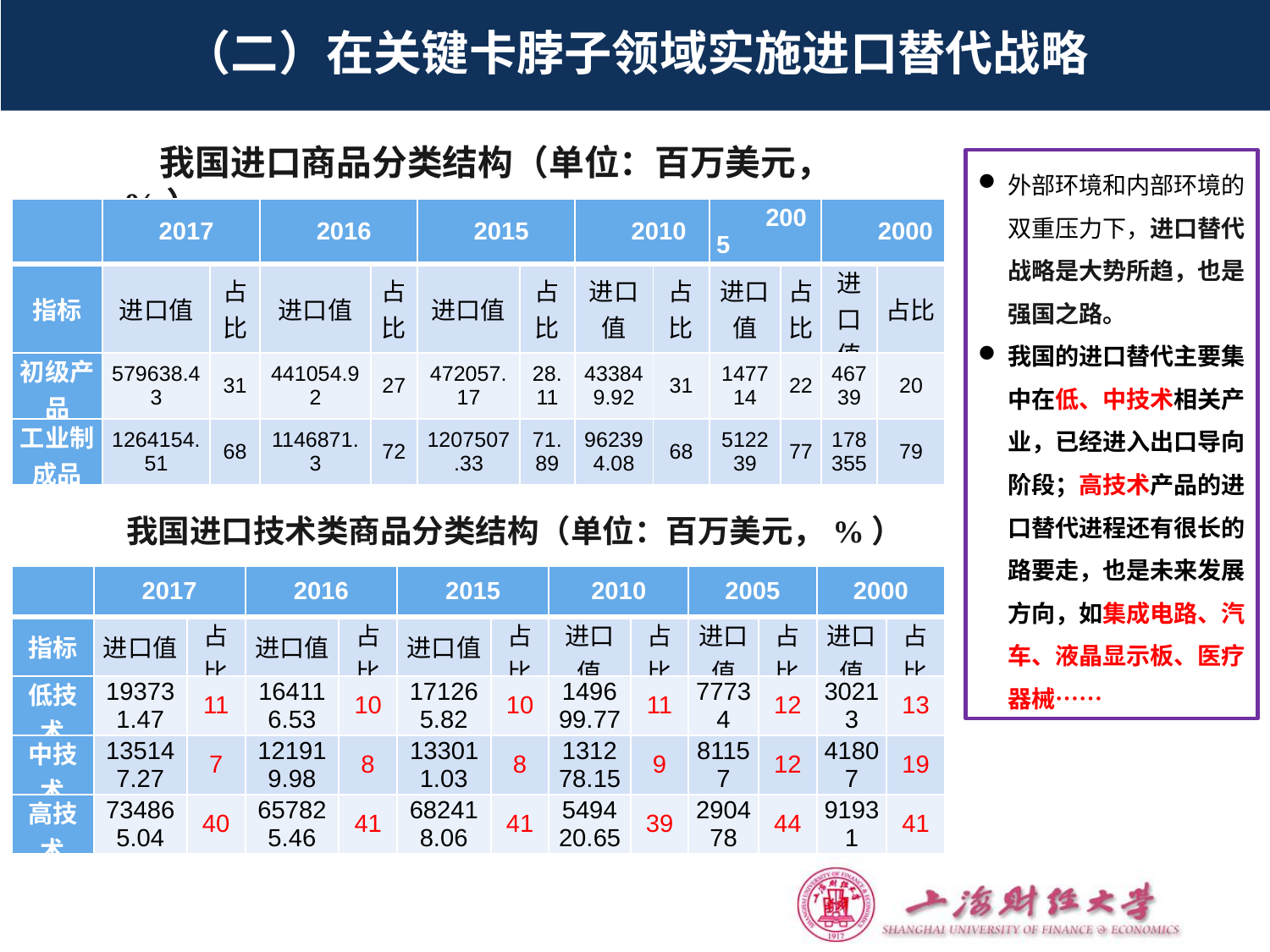

# （二）在关键卡脖子领域实施进口替代战略
我国进口商品分类结构（单位：百万美元，%）
外部环境和内部环境的双重压力下，进口替代战略是大势所趋，也是强国之路。
我国的进口替代主要集中在低、中技术相关产业，已经进入出口导向阶段；高技术产品的进口替代进程还有很长的路要走，也是未来发展方向，如集成电路、汽车、液晶显示板、医疗器械……
|  | 2017 |  | 2016 |  | 2015 |  | 2010 |  | 2005 |  | 2000 |  |
| --- | --- | --- | --- | --- | --- | --- | --- | --- | --- | --- | --- | --- |
| 指标 | 进口值 | 占比 | 进口值 | 占比 | 进口值 | 占比 | 进口值 | 占比 | 进口值 | 占比 | 进口值 | 占比 |
| 初级产品 | 579638.43 | 31 | 441054.92 | 27 | 472057.17 | 28.11 | 433849.92 | 31 | 147714 | 22 | 46739 | 20 |
| 工业制成品 | 1264154.51 | 68 | 1146871.3 | 72 | 1207507.33 | 71.89 | 962394.08 | 68 | 512239 | 77 | 178355 | 79 |
我国进口技术类商品分类结构（单位：百万美元，%）
|  | 2017 |  | 2016 |  | 2015 |  | 2010 |  | 2005 |  | 2000 |  |
| --- | --- | --- | --- | --- | --- | --- | --- | --- | --- | --- | --- | --- |
| 指标 | 进口值 | 占比 | 进口值 | 占比 | 进口值 | 占比 | 进口值 | 占比 | 进口值 | 占比 | 进口值 | 占比 |
| 低技术 | 193731.47 | 11 | 164116.53 | 10 | 171265.82 | 10 | 149699.77 | 11 | 77734 | 12 | 30213 | 13 |
| 中技术 | 135147.27 | 7 | 121919.98 | 8 | 133011.03 | 8 | 131278.15 | 9 | 81157 | 12 | 41807 | 19 |
| 高技术 | 734865.04 | 40 | 657825.46 | 41 | 682418.06 | 41 | 549420.65 | 39 | 290478 | 44 | 91931 | 41 |